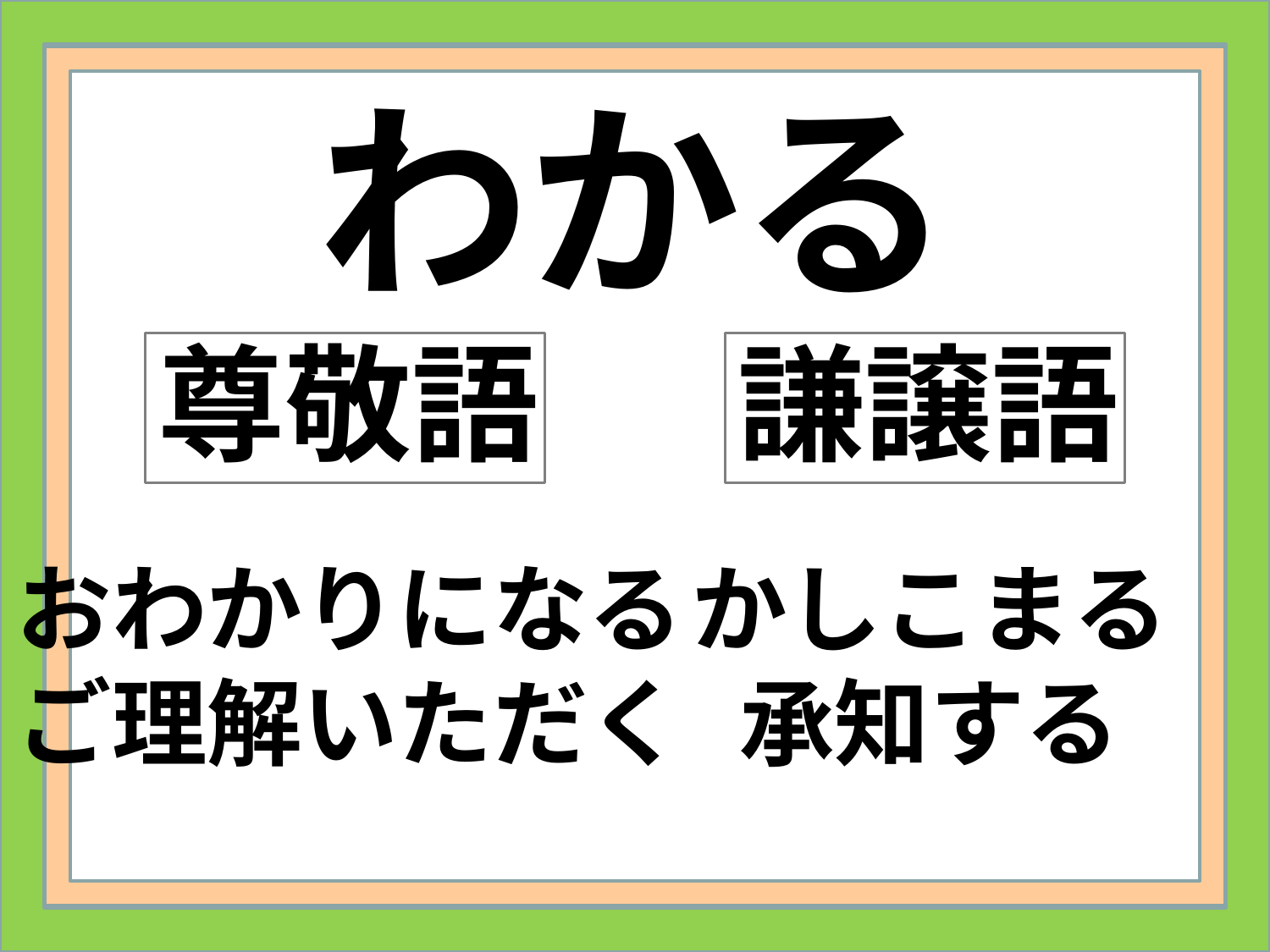

わかる
尊敬語
謙譲語
おわかりになる
ご理解いただく
かしこまる
承知する